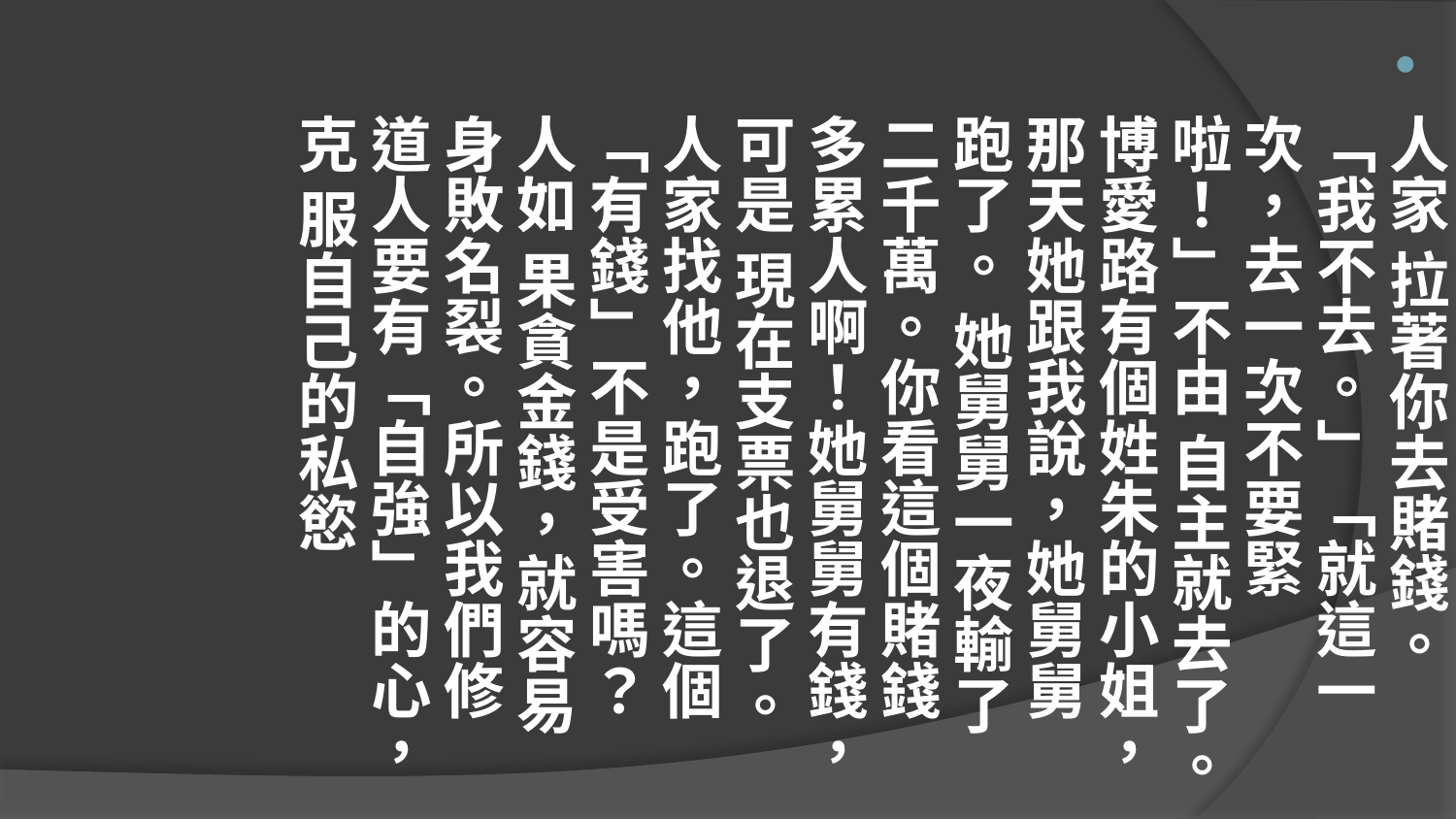

人家 拉著你去賭錢。「我不去。」「就這一次，去一次不要緊啦！」不由 自主就去了。博愛路有個姓朱的小姐，那天她跟我說，她舅舅跑了。 她舅舅一夜輸了二千萬。你看這個賭錢多累人啊！她舅舅有錢，可是 現在支票也退了。人家找他，跑了。這個「有錢」不是受害嗎？人如 果貪金錢，就容易身敗名裂。所以我們修道人要有「自強」的心，克 服自己的私慾

#